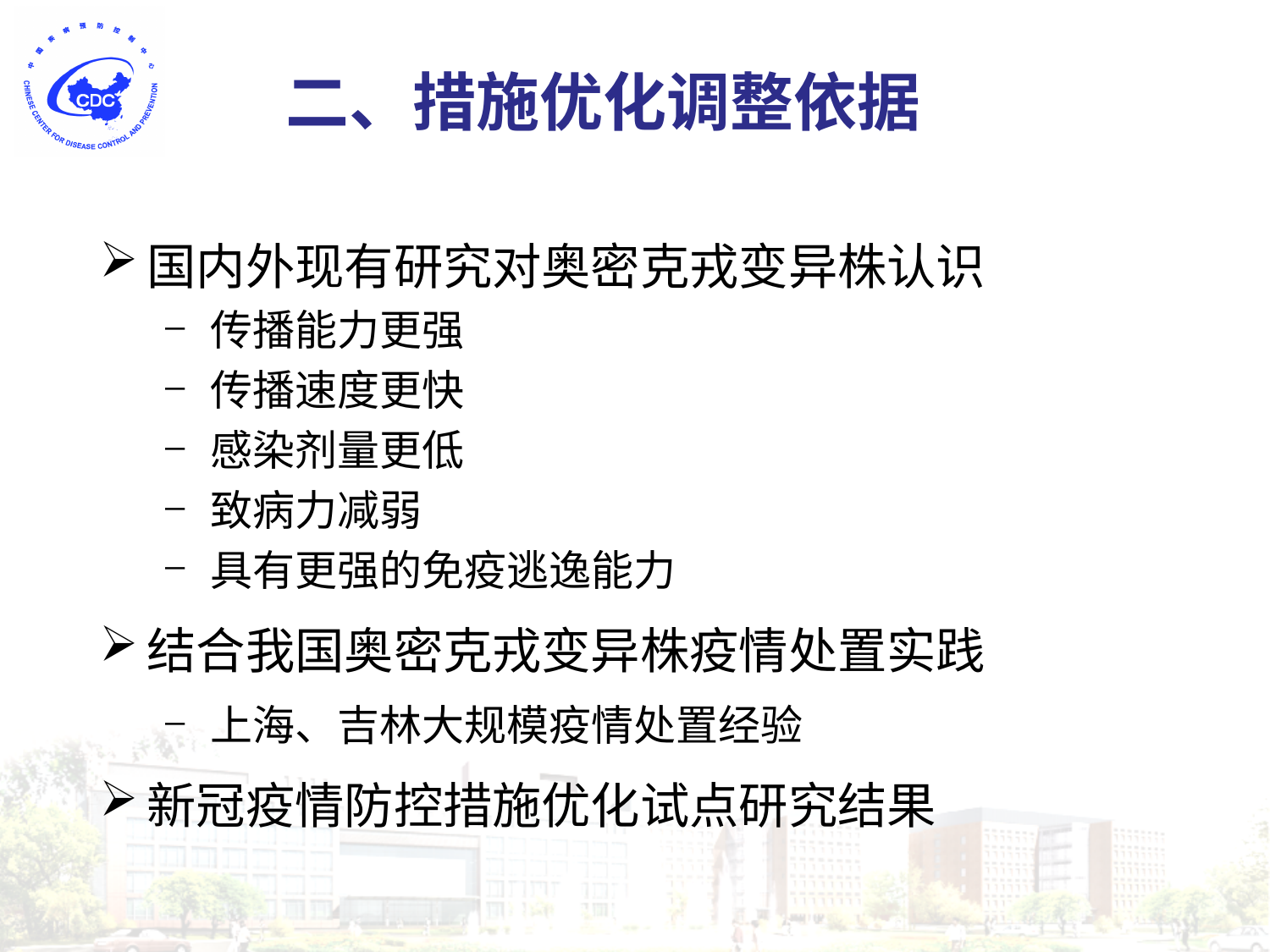

二、措施优化调整依据
国内外现有研究对奥密克戎变异株认识
传播能力更强
传播速度更快
感染剂量更低
致病力减弱
具有更强的免疫逃逸能力
结合我国奥密克戎变异株疫情处置实践
上海、吉林大规模疫情处置经验
新冠疫情防控措施优化试点研究结果